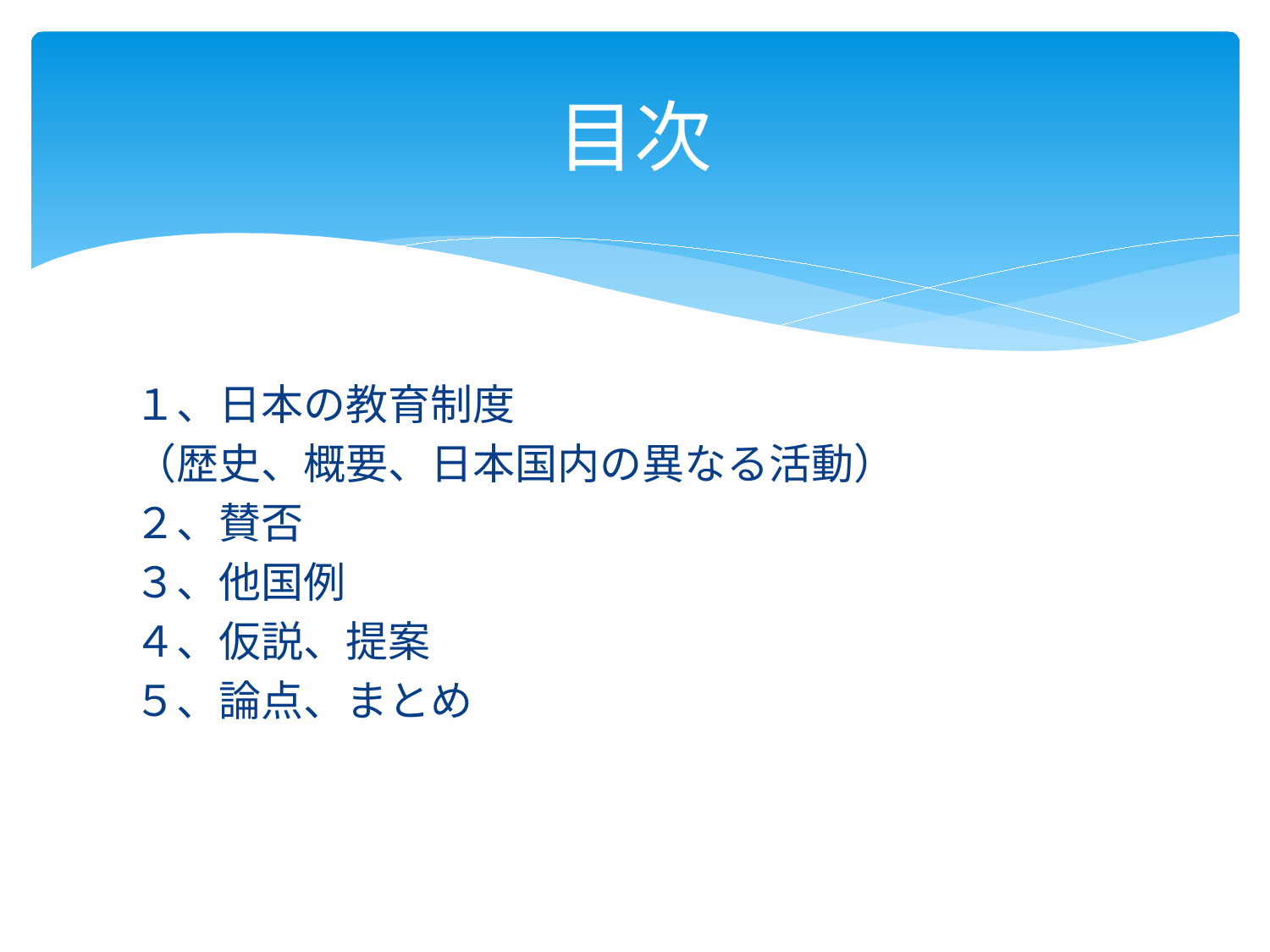

# 目次
１、日本の教育制度
（歴史、概要、日本国内の異なる活動）
２、賛否
３、他国例
４、仮説、提案
５、論点、まとめ